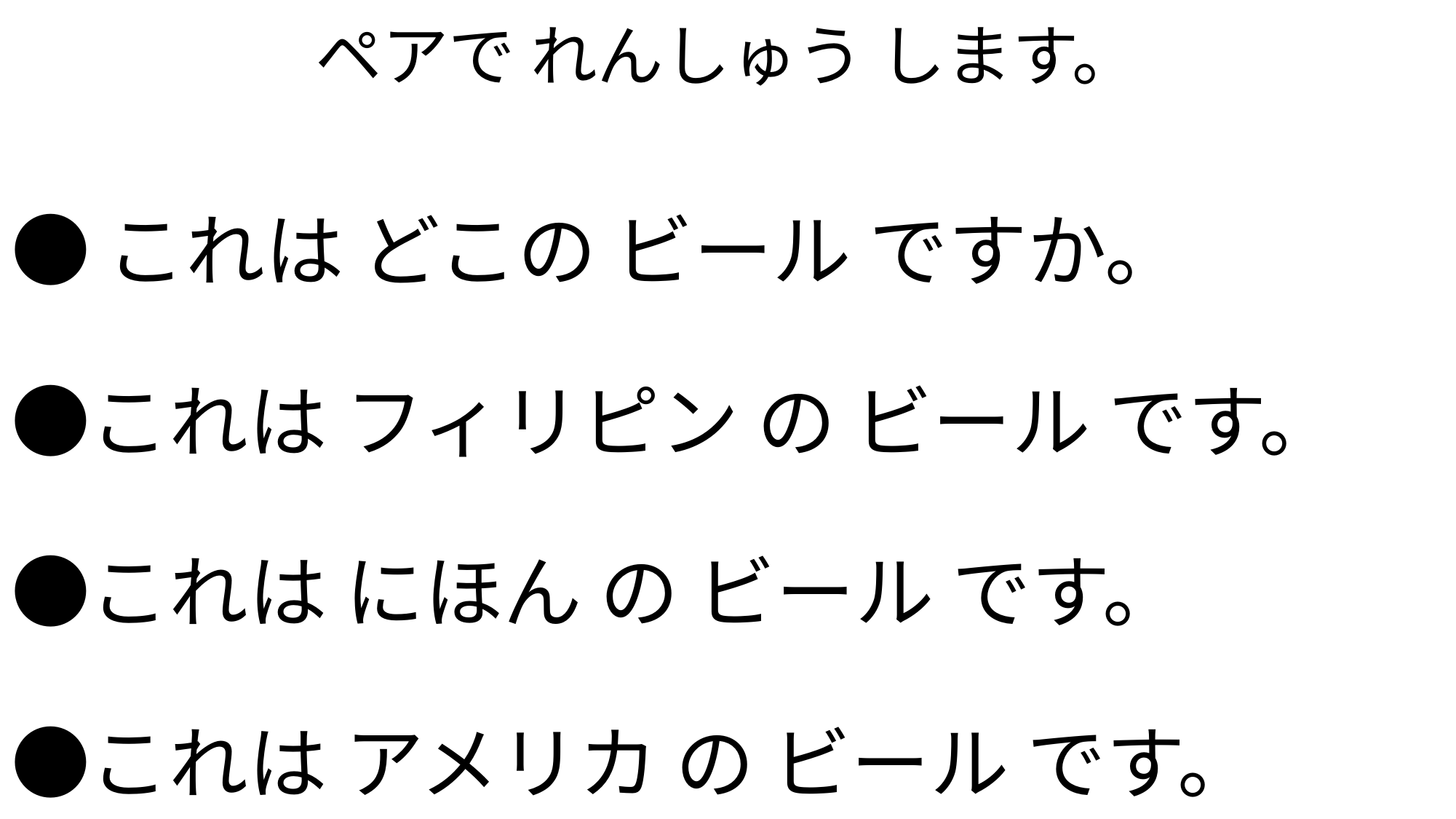

# ペアで れんしゅう します。
●これは どこの ビール ですか。
●これは フィリピン の ビール です。
●これは にほん の ビール です。
●これは アメリカ の ビール です。